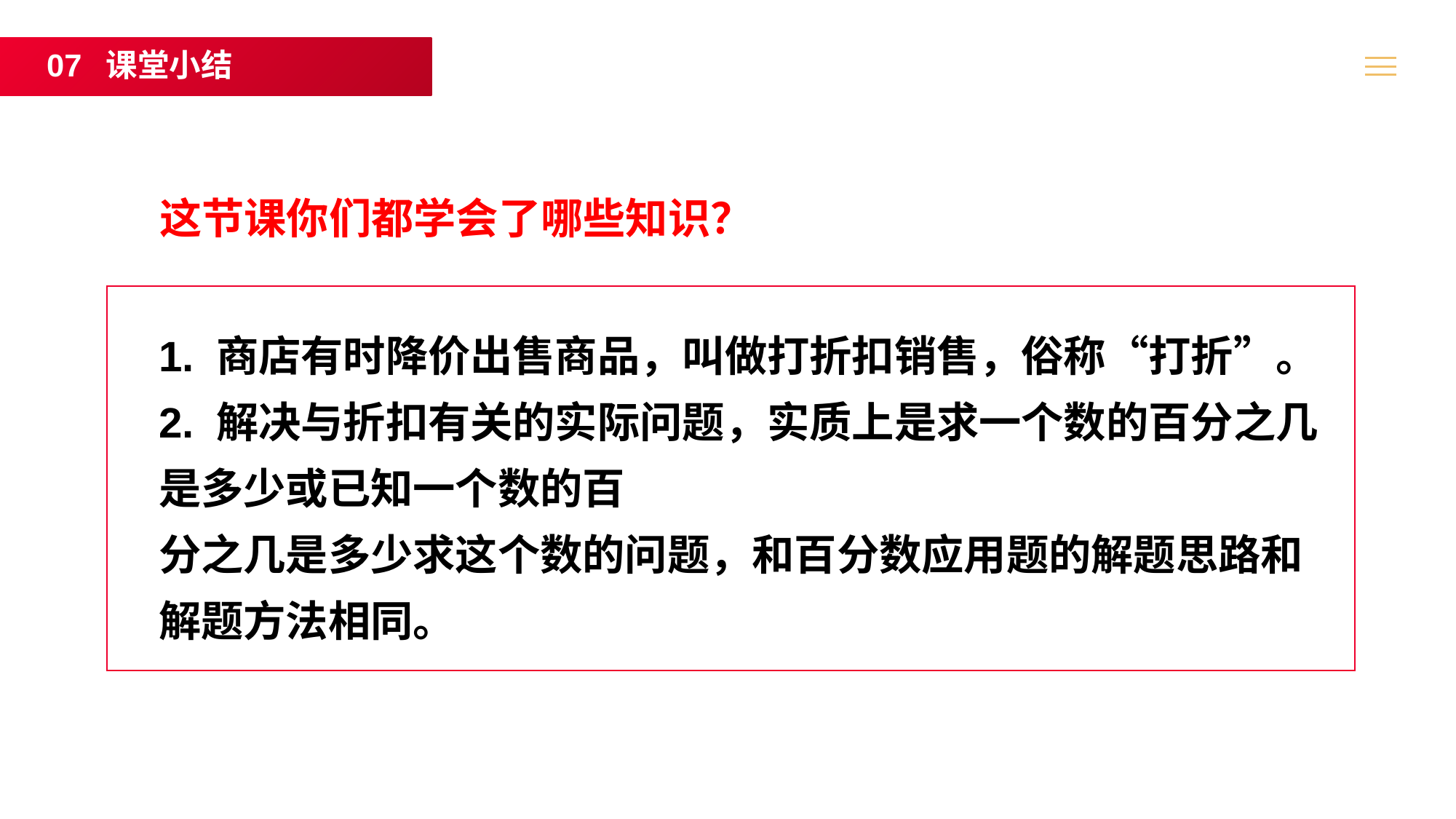

07  课堂小结
这节课你们都学会了哪些知识？

1. 商店有时降价出售商品，叫做打折扣销售，俗称“打折”。
2. 解决与折扣有关的实际问题，实质上是求一个数的百分之几是多少或已知一个数的百
分之几是多少求这个数的问题，和百分数应用题的解题思路和解题方法相同。